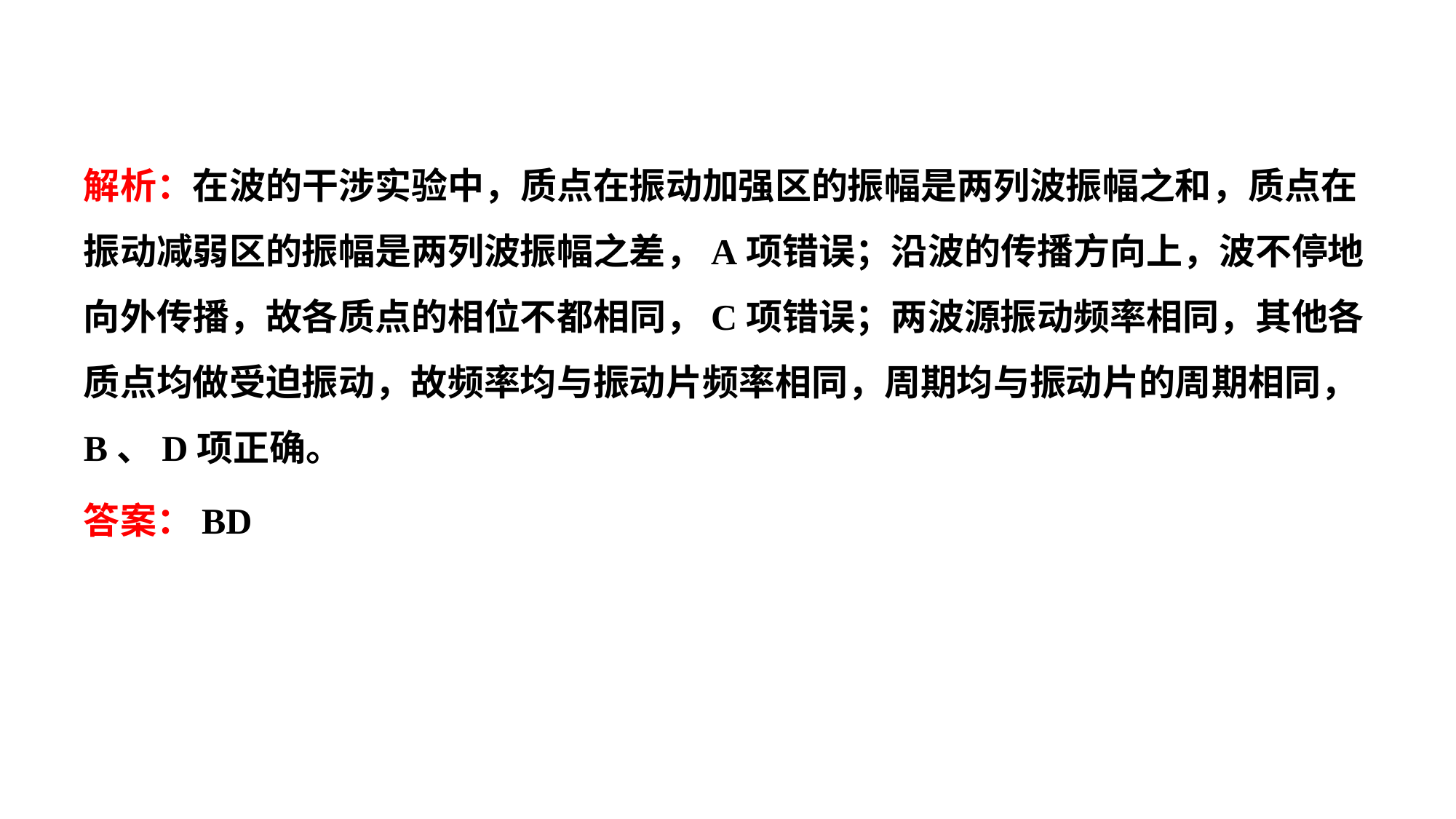

解析：在波的干涉实验中，质点在振动加强区的振幅是两列波振幅之和，质点在振动减弱区的振幅是两列波振幅之差，A项错误；沿波的传播方向上，波不停地向外传播，故各质点的相位不都相同，C项错误；两波源振动频率相同，其他各质点均做受迫振动，故频率均与振动片频率相同，周期均与振动片的周期相同，B、D项正确。
答案：BD